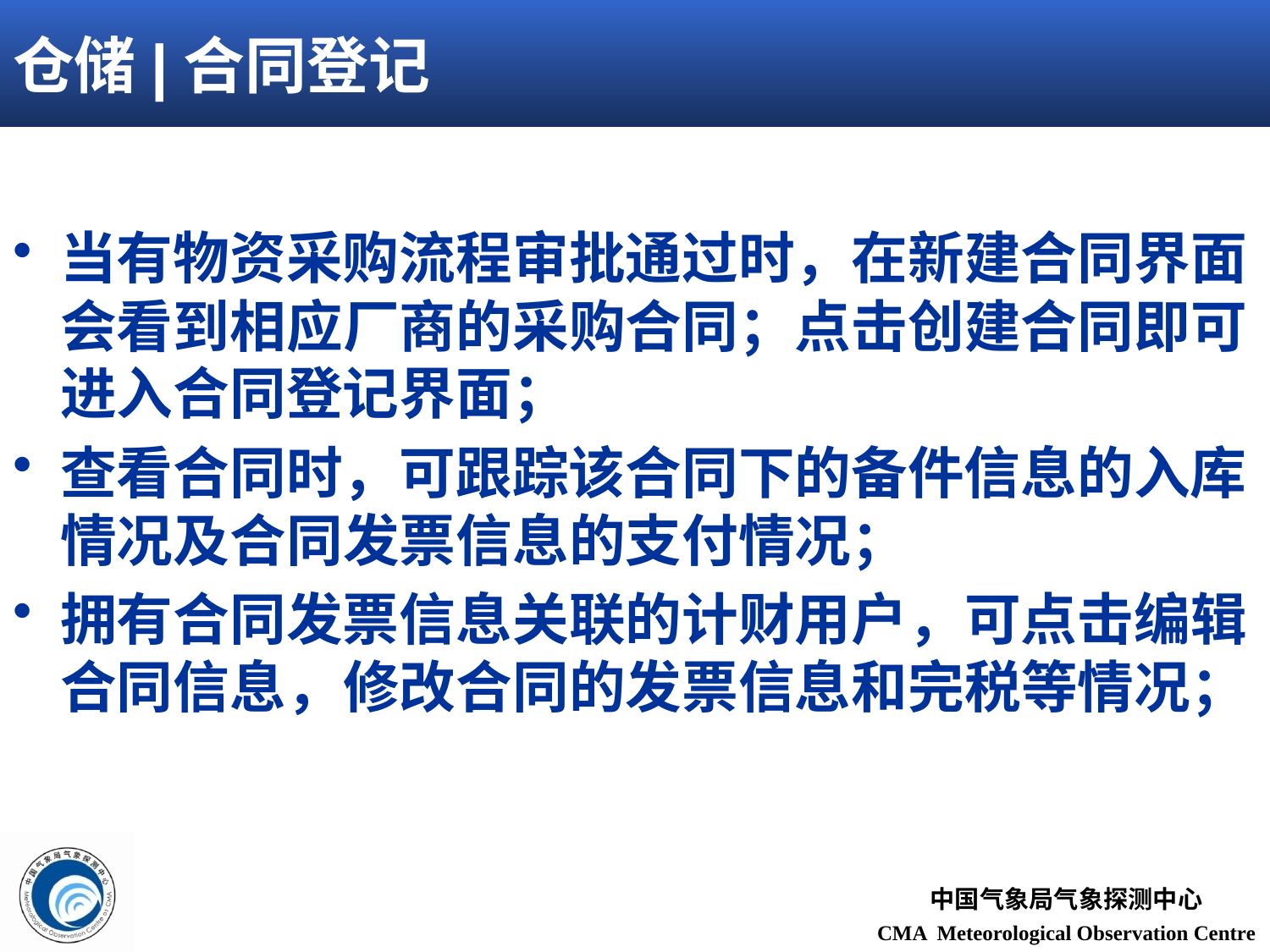

# 仓储|合同登记

当有物资采购流程审批通过时，在新建合同界面会看到相应厂商的采购合同；点击创建合同即可进入合同登记界面；
查看合同时，可跟踪该合同下的备件信息的入库情况及合同发票信息的支付情况；
拥有合同发票信息关联的计财用户，可点击编辑合同信息，修改合同的发票信息和完税等情况；